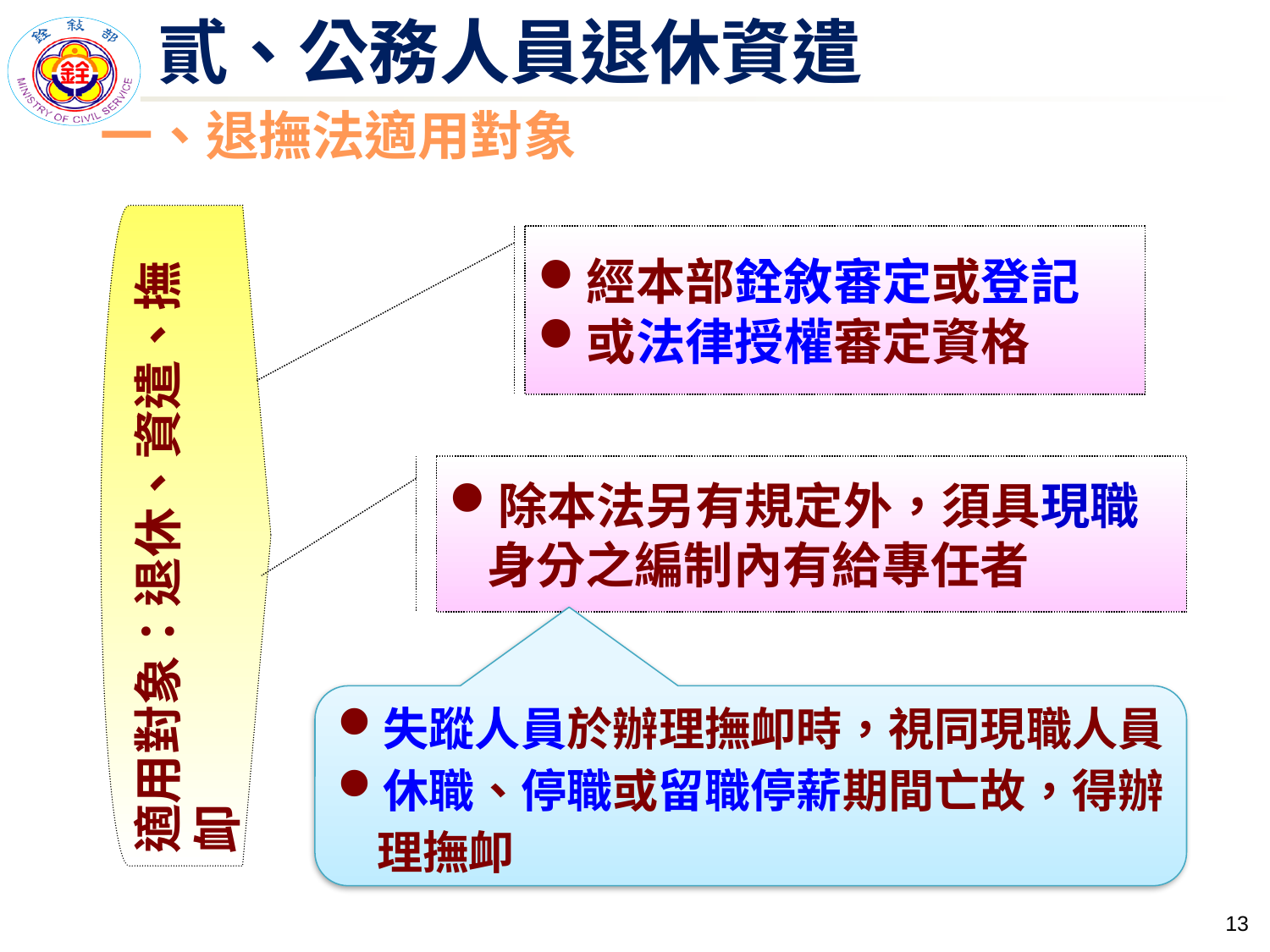

# 貳、公務人員退休資遣
一、退撫法適用對象
適用對象：退休、資遣、撫卹
經本部銓敘審定或登記
或法律授權審定資格
除本法另有規定外，須具現職身分之編制內有給專任者
失蹤人員於辦理撫卹時，視同現職人員
休職、停職或留職停薪期間亡故，得辦理撫卹
13